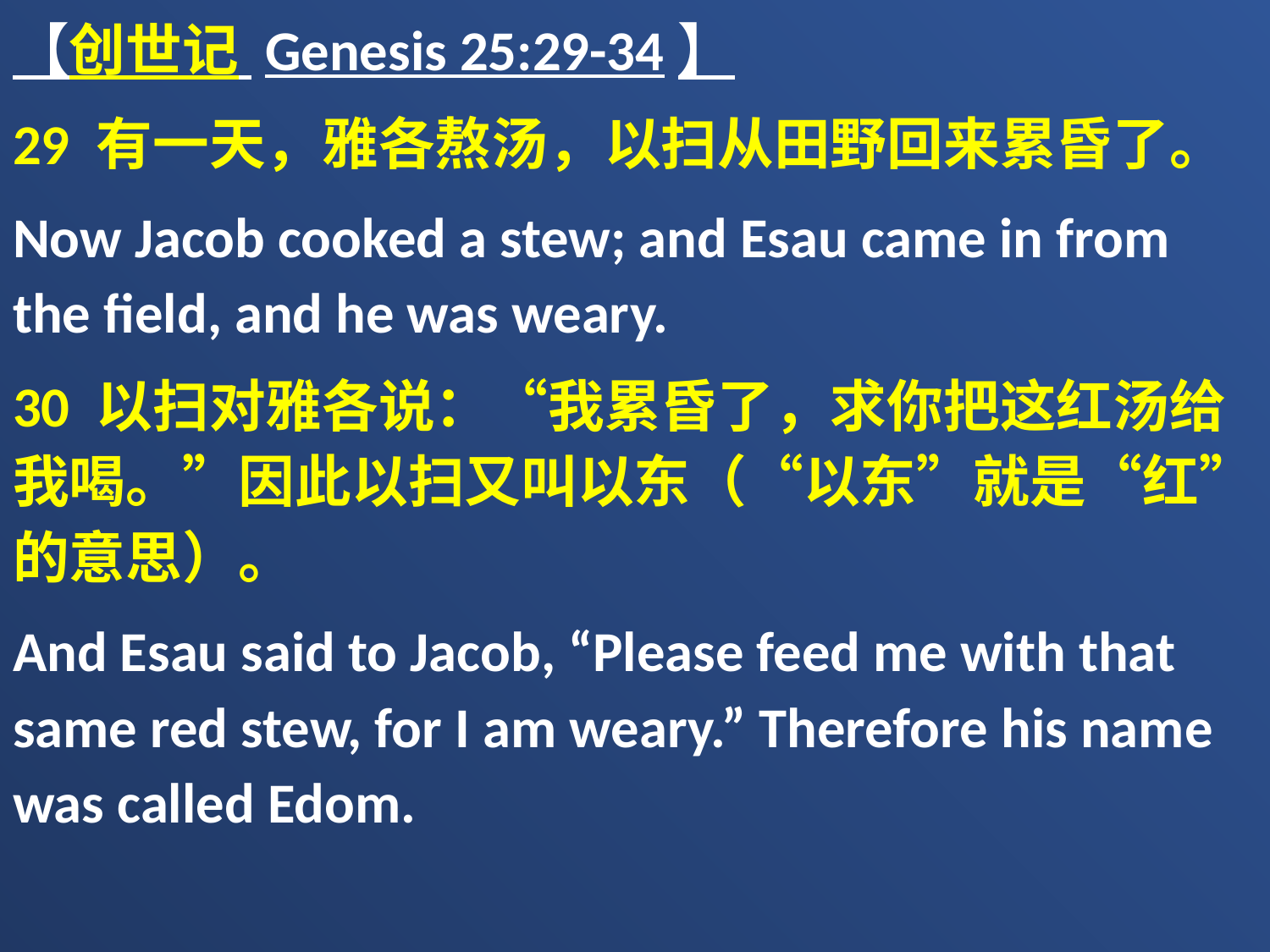

【创世记 Genesis 25:29-34】
29 有一天，雅各熬汤，以扫从田野回来累昏了。
Now Jacob cooked a stew; and Esau came in from the field, and he was weary.
30 以扫对雅各说：“我累昏了，求你把这红汤给我喝。”因此以扫又叫以东（“以东”就是“红”的意思）。
And Esau said to Jacob, “Please feed me with that same red stew, for I am weary.” Therefore his name was called Edom.